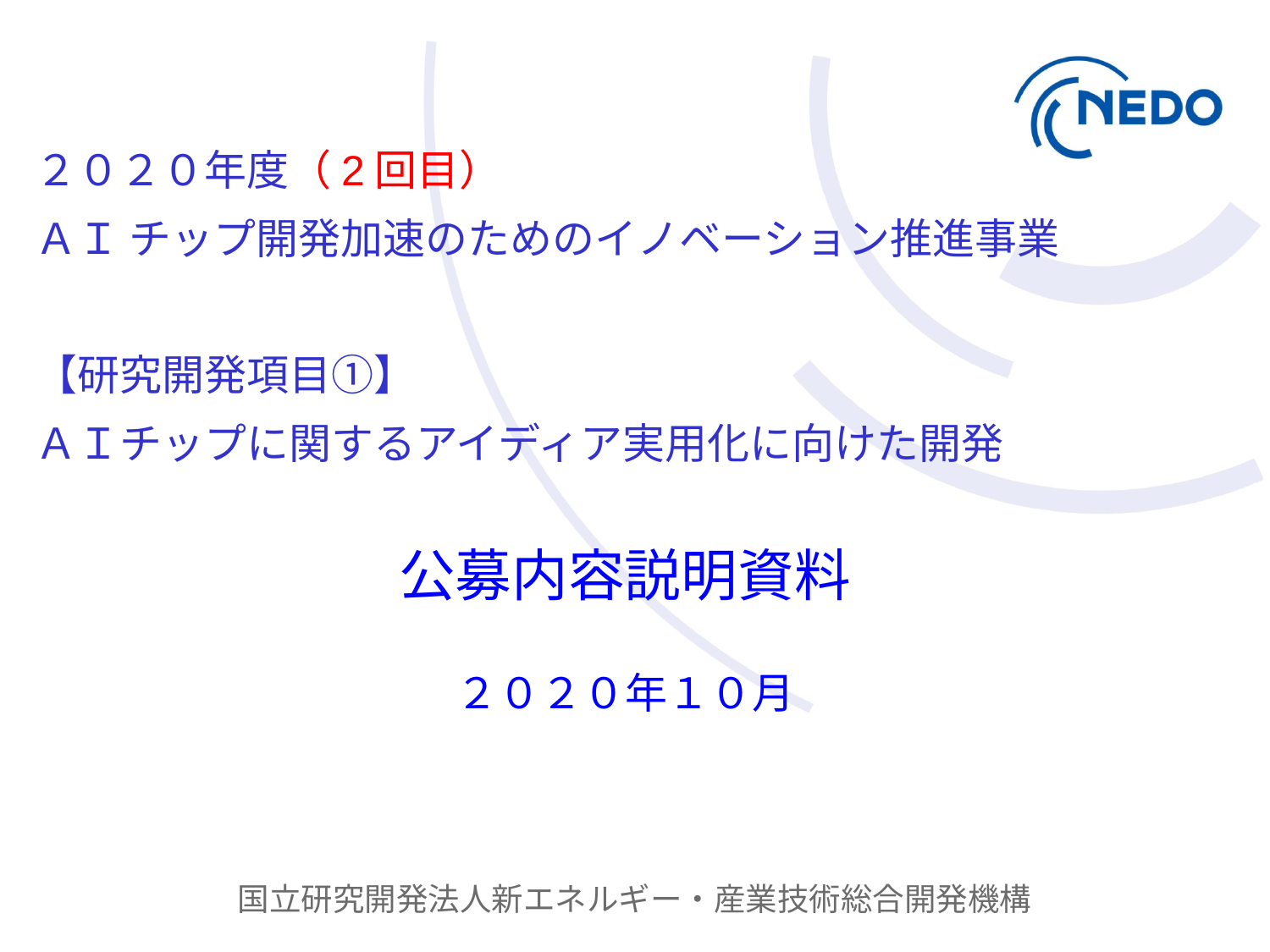

# ２０２０年度（2回目） ＡＩ チップ開発加速のためのイノベーション推進事業 【研究開発項目①】 ＡＩチップに関するアイディア実用化に向けた開発
公募内容説明資料

２０２０年１０月